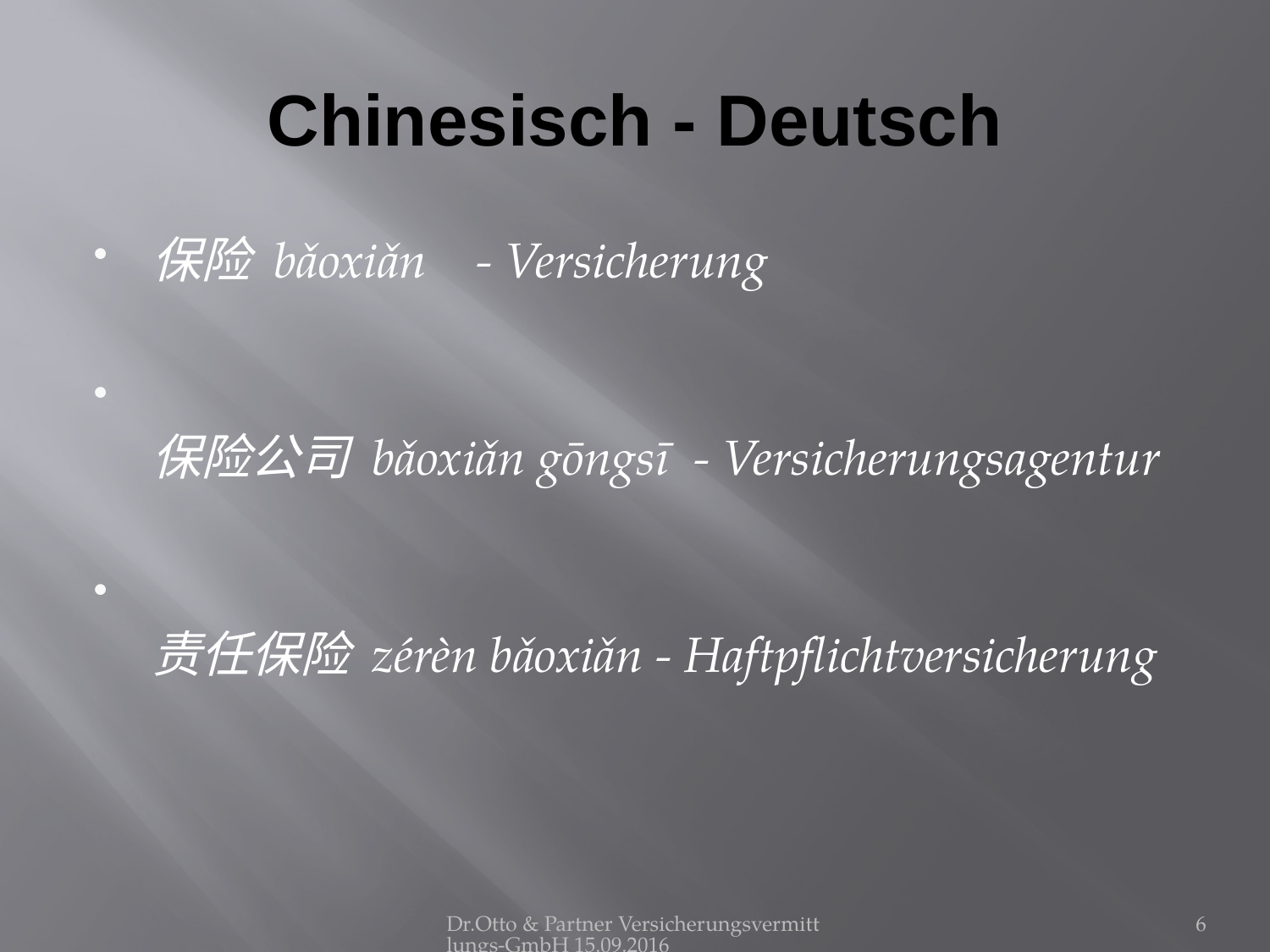

# Chinesisch - Deutsch
保险 bǎoxiǎn    - Versicherung

保险公司 bǎoxiǎn gōngsī  - Versicherungsagentur

责任保险 zérèn bǎoxiǎn - Haftpflichtversicherung
Dr.Otto & Partner Versicherungsvermittlungs-GmbH 15.09.2016
6